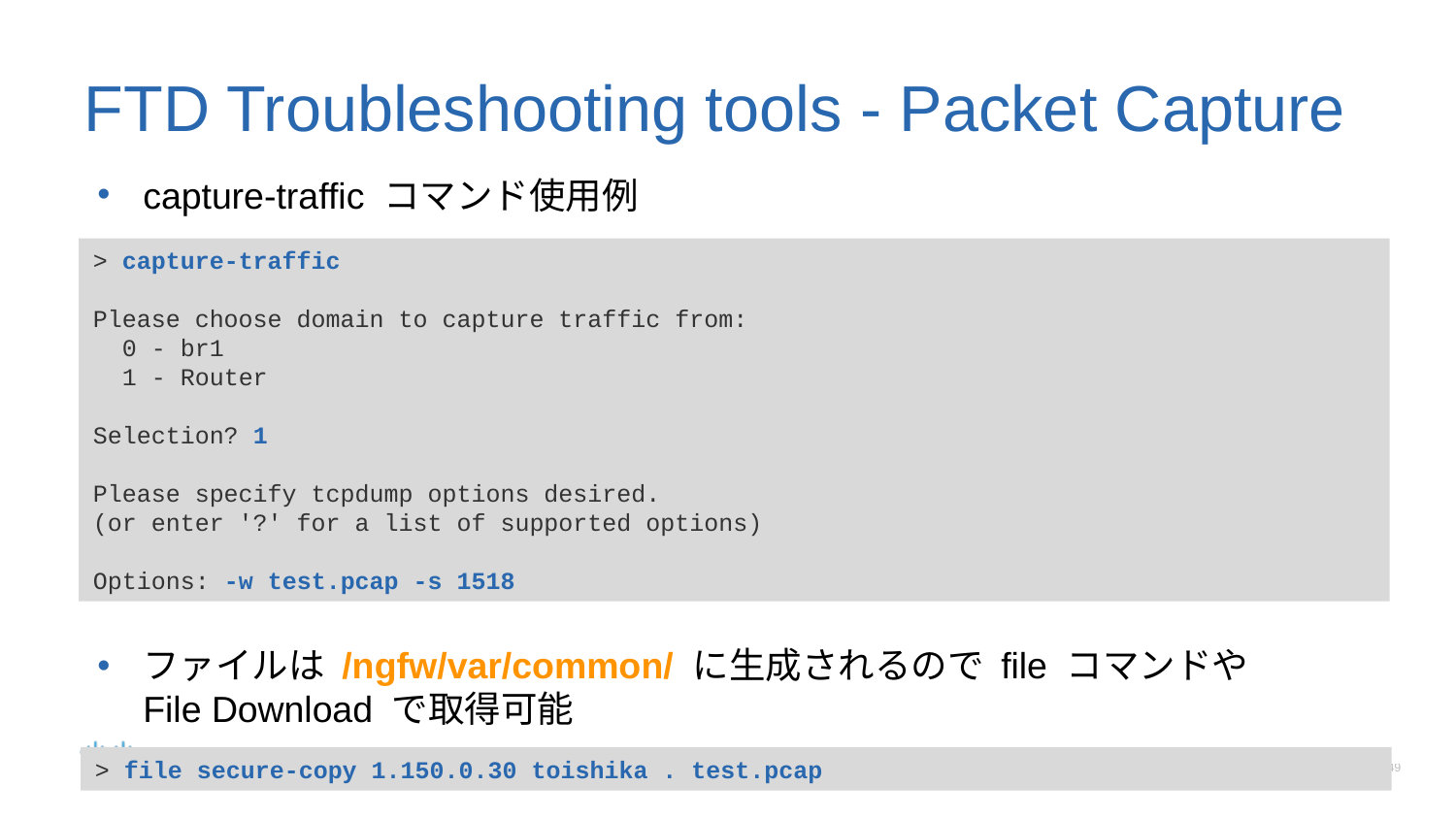

# FTD Troubleshooting tools - Packet Capture
capture-traffic コマンド使用例

ファイルは /ngfw/var/common/ に生成されるので file コマンドや                       File Download で取得可能

> capture-traffic

Please choose domain to capture traffic from:
  0 - br1
  1 - Router

Selection? 1

Please specify tcpdump options desired.
(or enter '?' for a list of supported options)

Options: -w test.pcap -s 1518
> file secure-copy 1.150.0.30 toishika . test.pcap